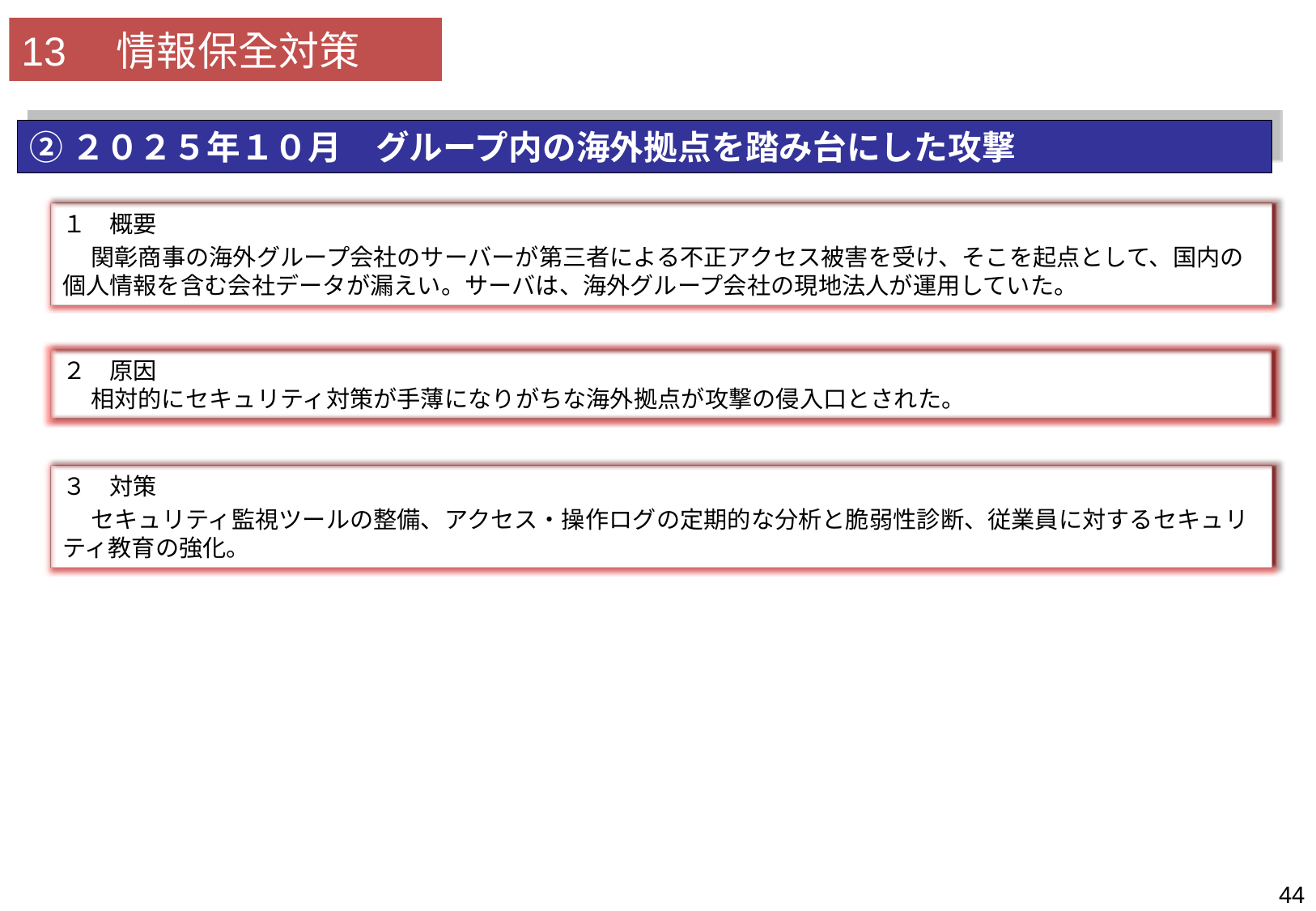

13　情報保全対策
| 34 | カウンターインテリジェンス及び諸外国の事例を紹介した上で、隙のない勤務と私生活において慎重な行動をとることの重要性について記載されているか。 |
| --- | --- |
②２０２５年１０月　グループ内の海外拠点を踏み台にした攻撃
１　概要
　関彰商事の海外グループ会社のサーバーが第三者による不正アクセス被害を受け、そこを起点として、国内の個人情報を含む会社データが漏えい。サーバは、海外グループ会社の現地法人が運用していた。
２　原因
　相対的にセキュリティ対策が手薄になりがちな海外拠点が攻撃の侵入口とされた。
３　対策
　セキュリティ監視ツールの整備、アクセス・操作ログの定期的な分析と脆弱性診断、従業員に対するセキュリティ教育の強化。
44